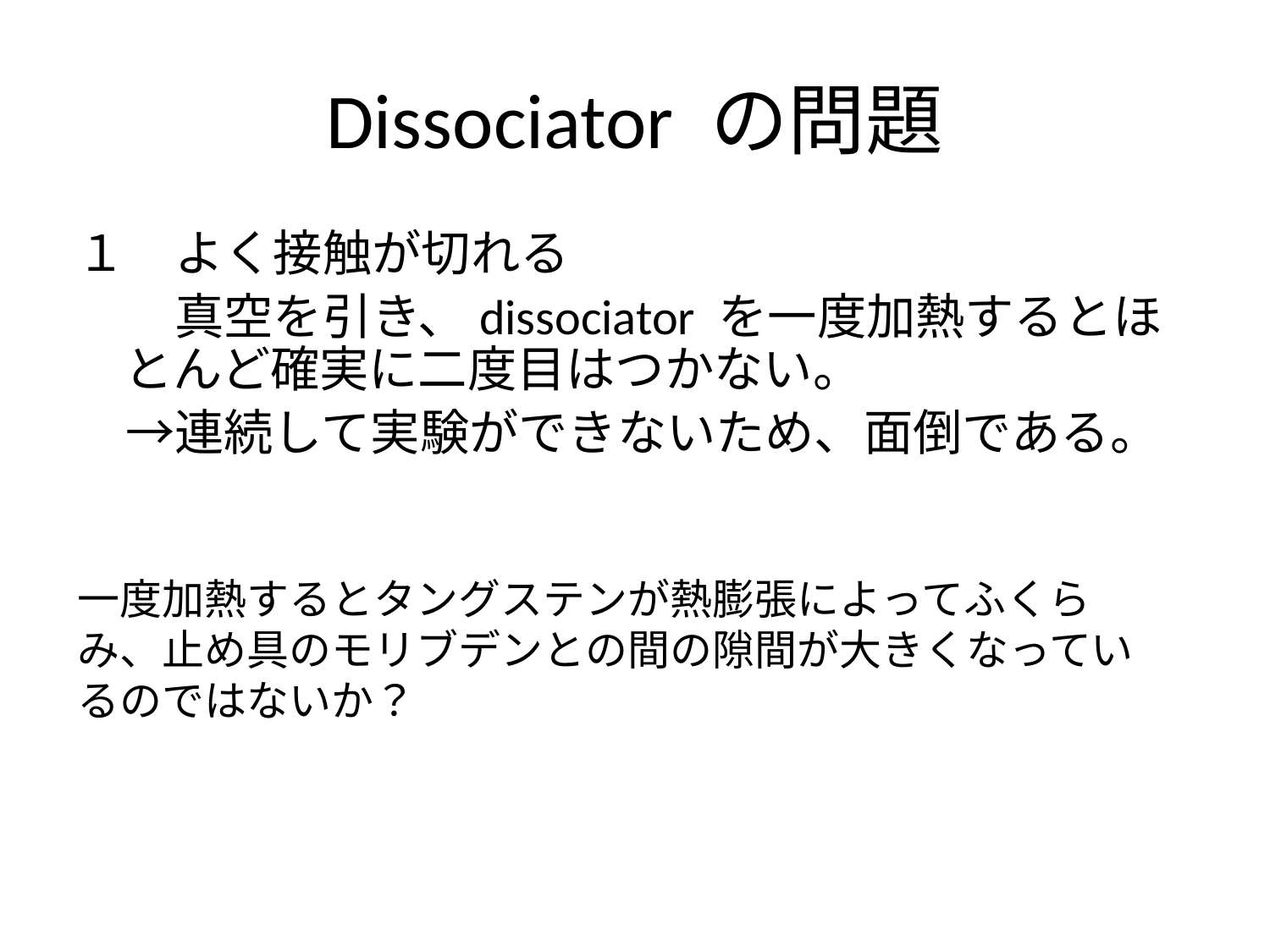

# Dissociator の問題
１　よく接触が切れる
　　真空を引き、dissociator を一度加熱するとほとんど確実に二度目はつかない。
　→連続して実験ができないため、面倒である。

一度加熱するとタングステンが熱膨張によってふくらみ、止め具のモリブデンとの間の隙間が大きくなっているのではないか？